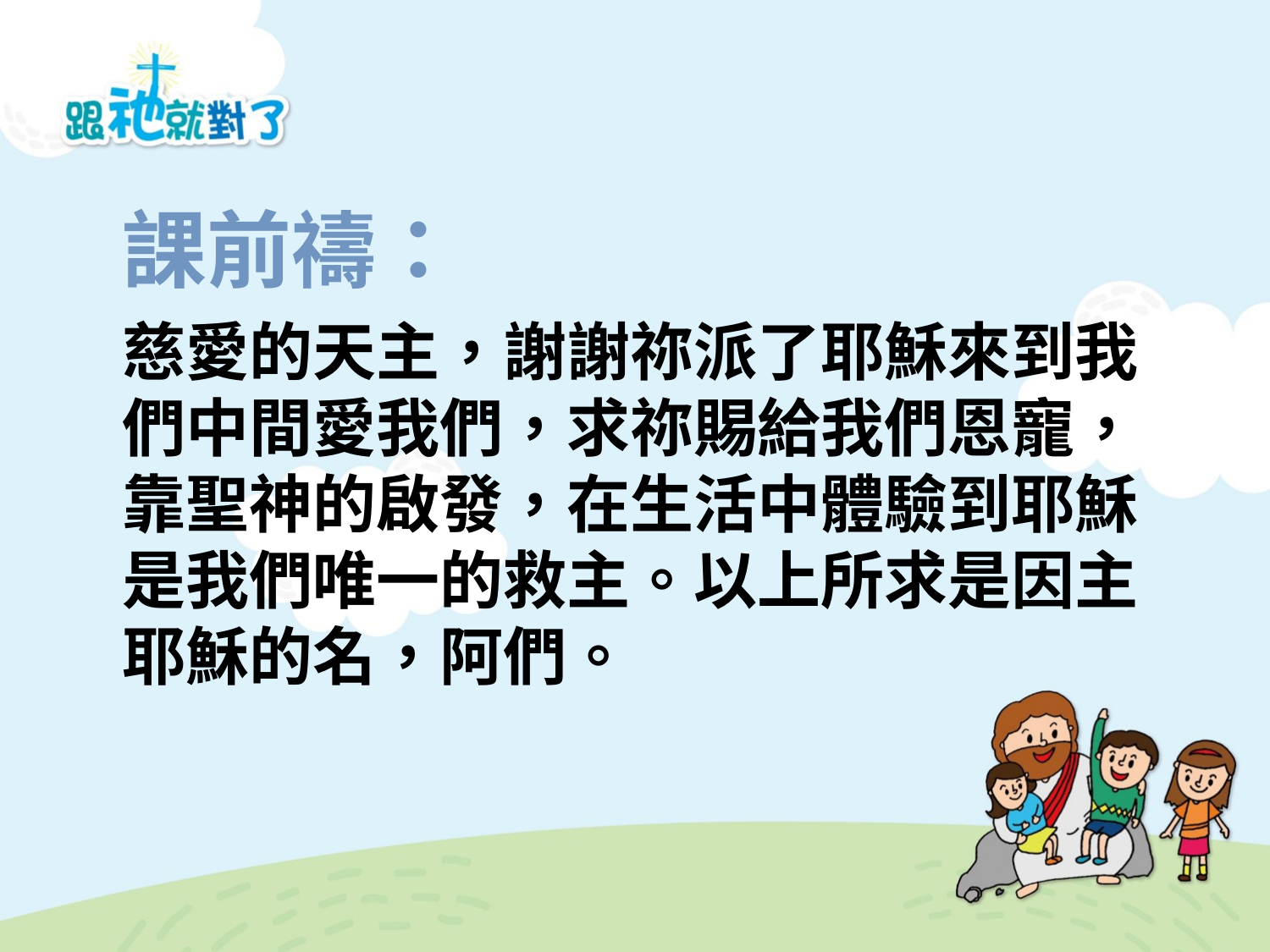

課前禱：
慈愛的天主，謝謝祢派了耶穌來到我們中間愛我們，求祢賜給我們恩寵，靠聖神的啟發，在生活中體驗到耶穌是我們唯一的救主。以上所求是因主耶穌的名，阿們。